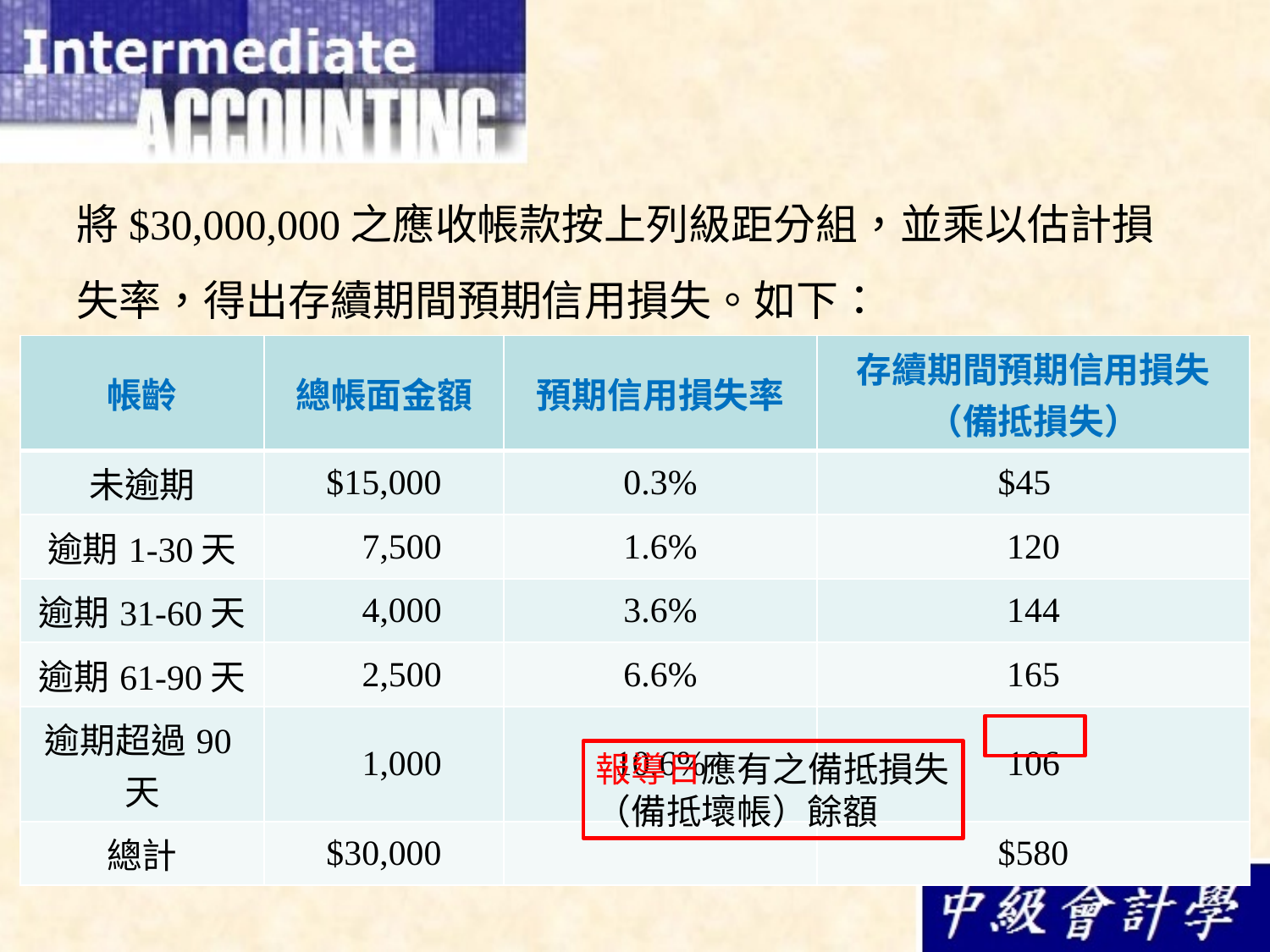

將$30,000,000之應收帳款按上列級距分組，並乘以估計損失率，得出存續期間預期信用損失。如下：
| 帳齡 | 總帳面金額 | 預期信用損失率 | 存續期間預期信用損失（備抵損失） |
| --- | --- | --- | --- |
| 未逾期 | $15,000 | 0.3% | $45 |
| 逾期1-30天 | 7,500 | 1.6% | 120 |
| 逾期31-60天 | 4,000 | 3.6% | 144 |
| 逾期61-90天 | 2,500 | 6.6% | 165 |
| 逾期超過90天 | 1,000 | 10.6% | 106 |
| 總計 | $30,000 |  | $580 |

報導日應有之備抵損失（備抵壞帳）餘額